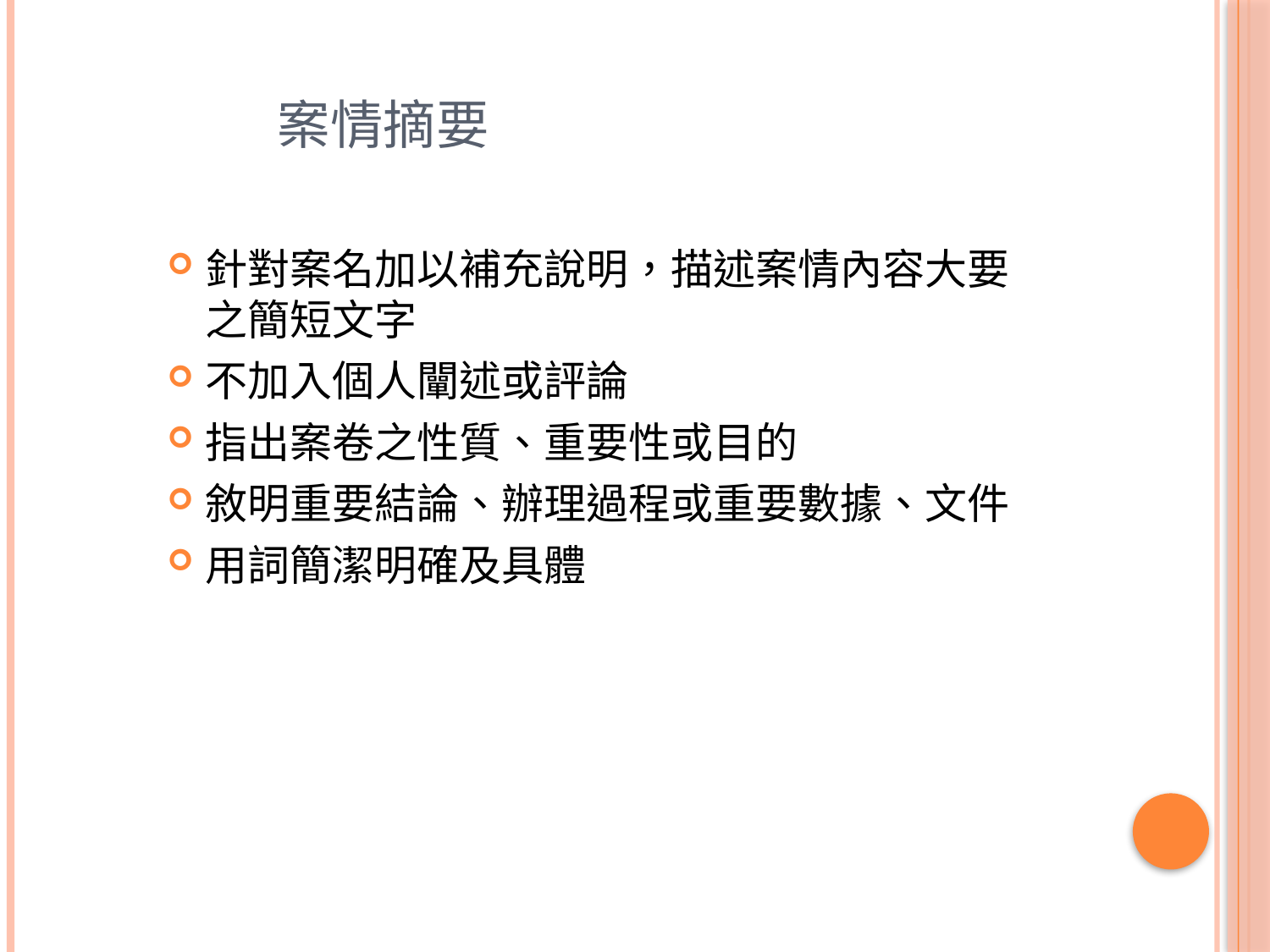

# 案情摘要
針對案名加以補充說明，描述案情內容大要之簡短文字
不加入個人闡述或評論
指出案卷之性質、重要性或目的
敘明重要結論、辦理過程或重要數據、文件
用詞簡潔明確及具體